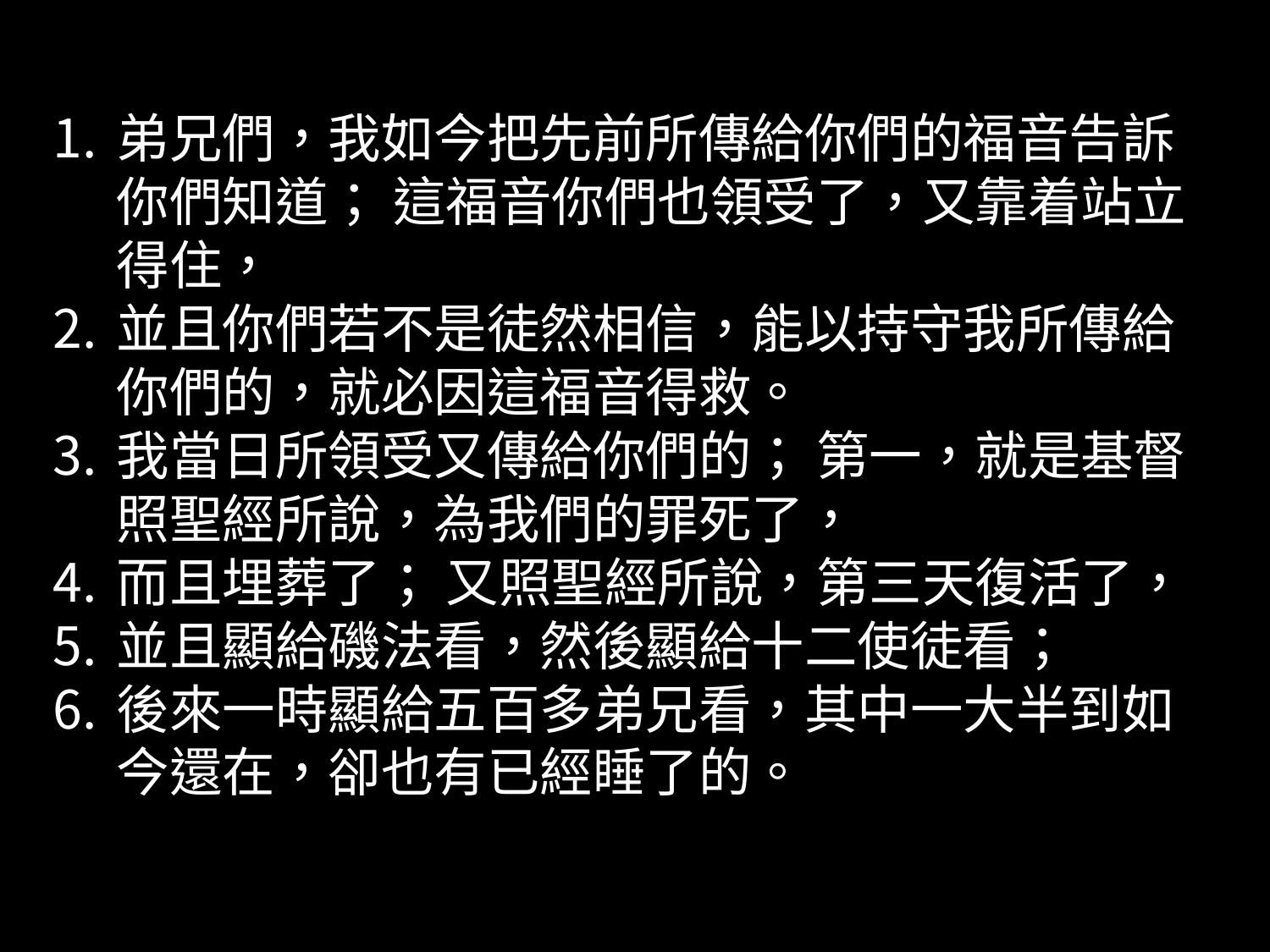

弟兄們，我如今把先前所傳給你們的福音告訴你們知道； 這福音你們也領受了，又靠着站立得住，
並且你們若不是徒然相信，能以持守我所傳給你們的，就必因這福音得救。
我當日所領受又傳給你們的； 第一，就是基督照聖經所說，為我們的罪死了，
而且埋葬了； 又照聖經所說，第三天復活了，
並且顯給磯法看，然後顯給十二使徒看；
後來一時顯給五百多弟兄看，其中一大半到如今還在，卻也有已經睡了的。